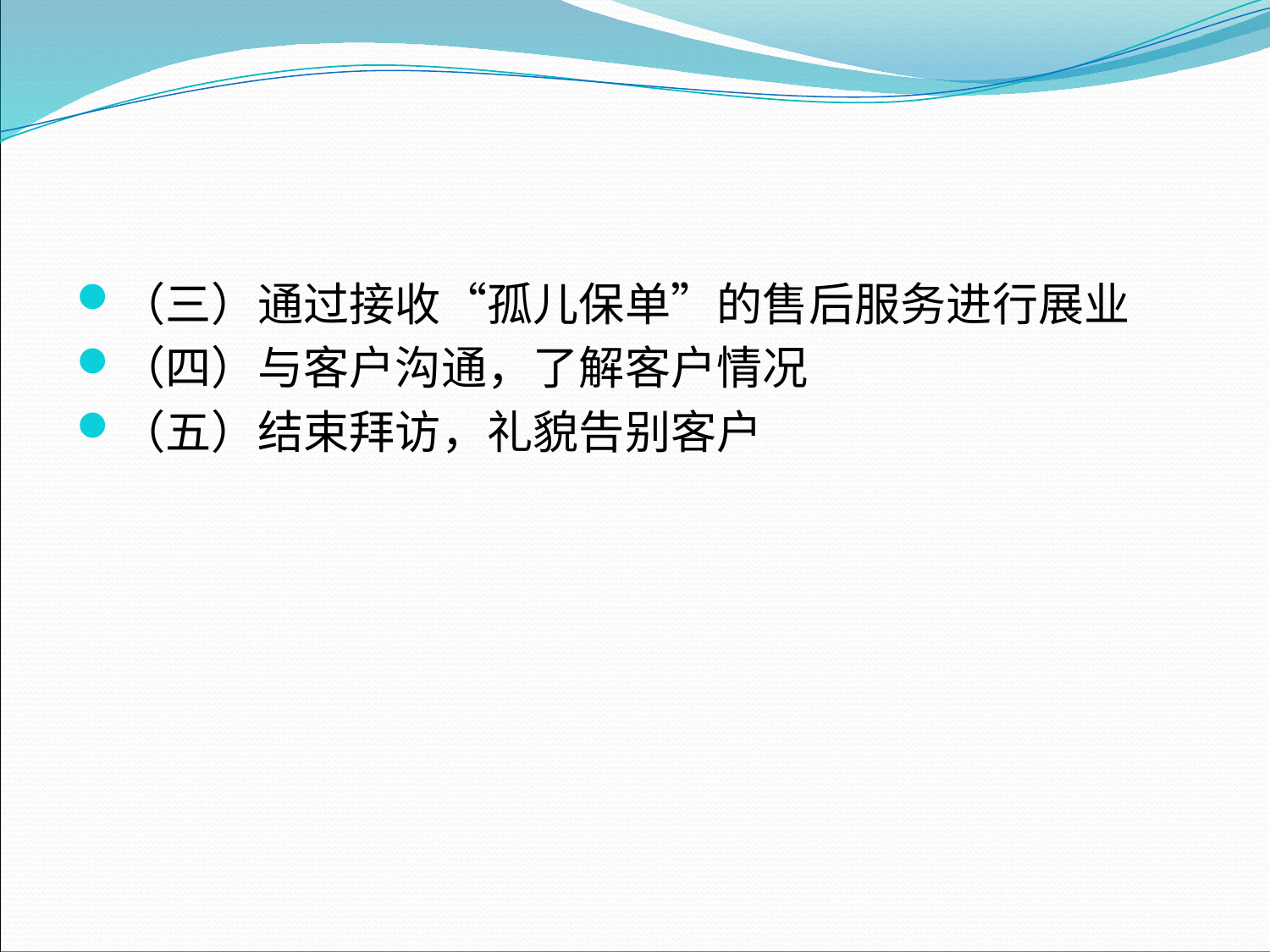

#
（三）通过接收“孤儿保单”的售后服务进行展业
（四）与客户沟通，了解客户情况
（五）结束拜访，礼貌告别客户